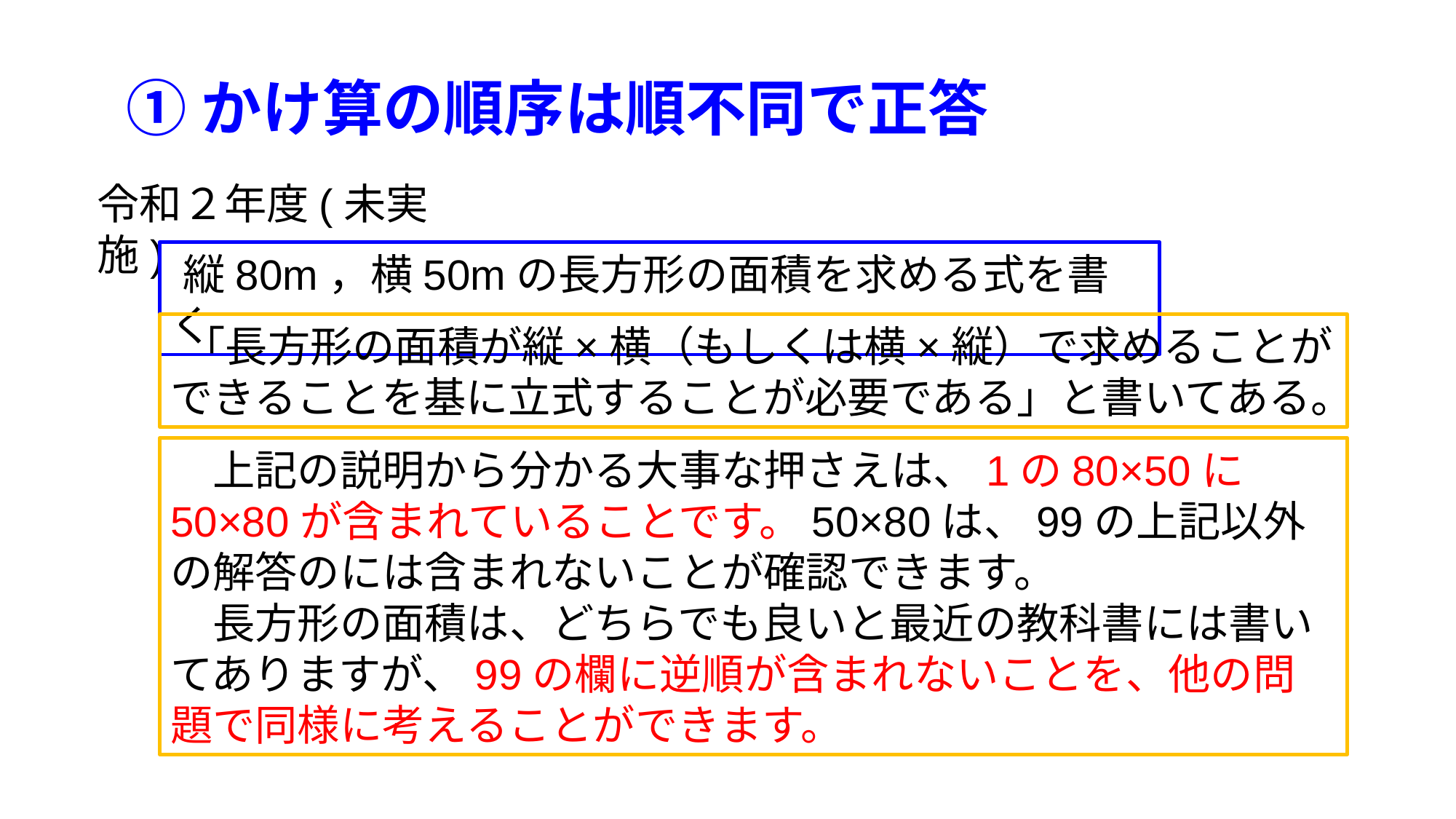

①かけ算の順序は順不同で正答
令和２年度(未実施)
 縦80m，横50mの長方形の面積を求める式を書く
 「長方形の面積が縦×横（もしくは横×縦）で求めることができることを基に立式することが必要である」と書いてある。
　上記の説明から分かる大事な押さえは、1の80×50に50×80が含まれていることです。50×80は、99の上記以外の解答のには含まれないことが確認できます。
　長方形の面積は、どちらでも良いと最近の教科書には書いてありますが、99の欄に逆順が含まれないことを、他の問題で同様に考えることができます。